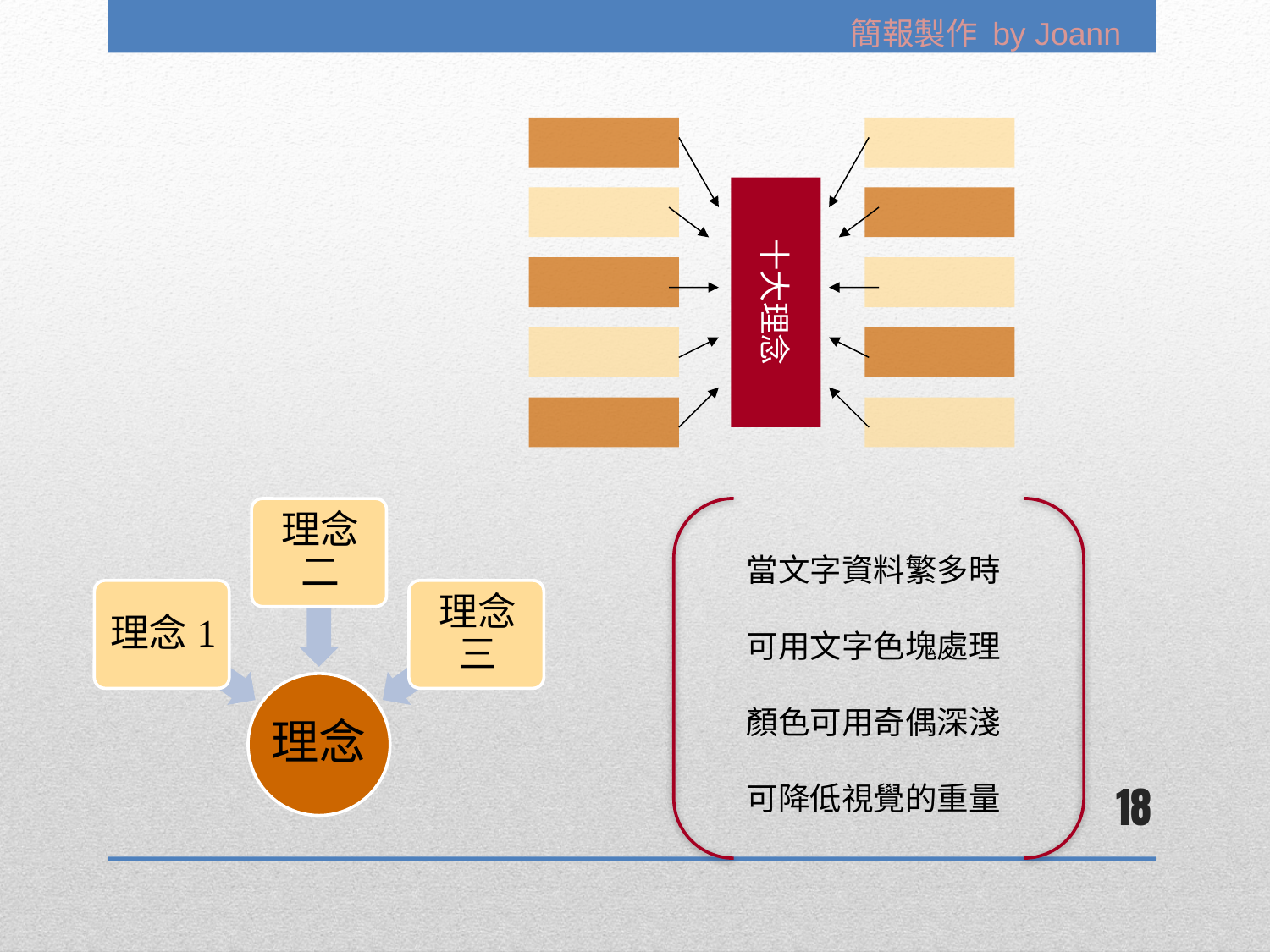

十大理念

理念
理念1
理念二
理念三

當文字資料繁多時

可用文字色塊處理

顏色可用奇偶深淺

可降低視覺的重量
18